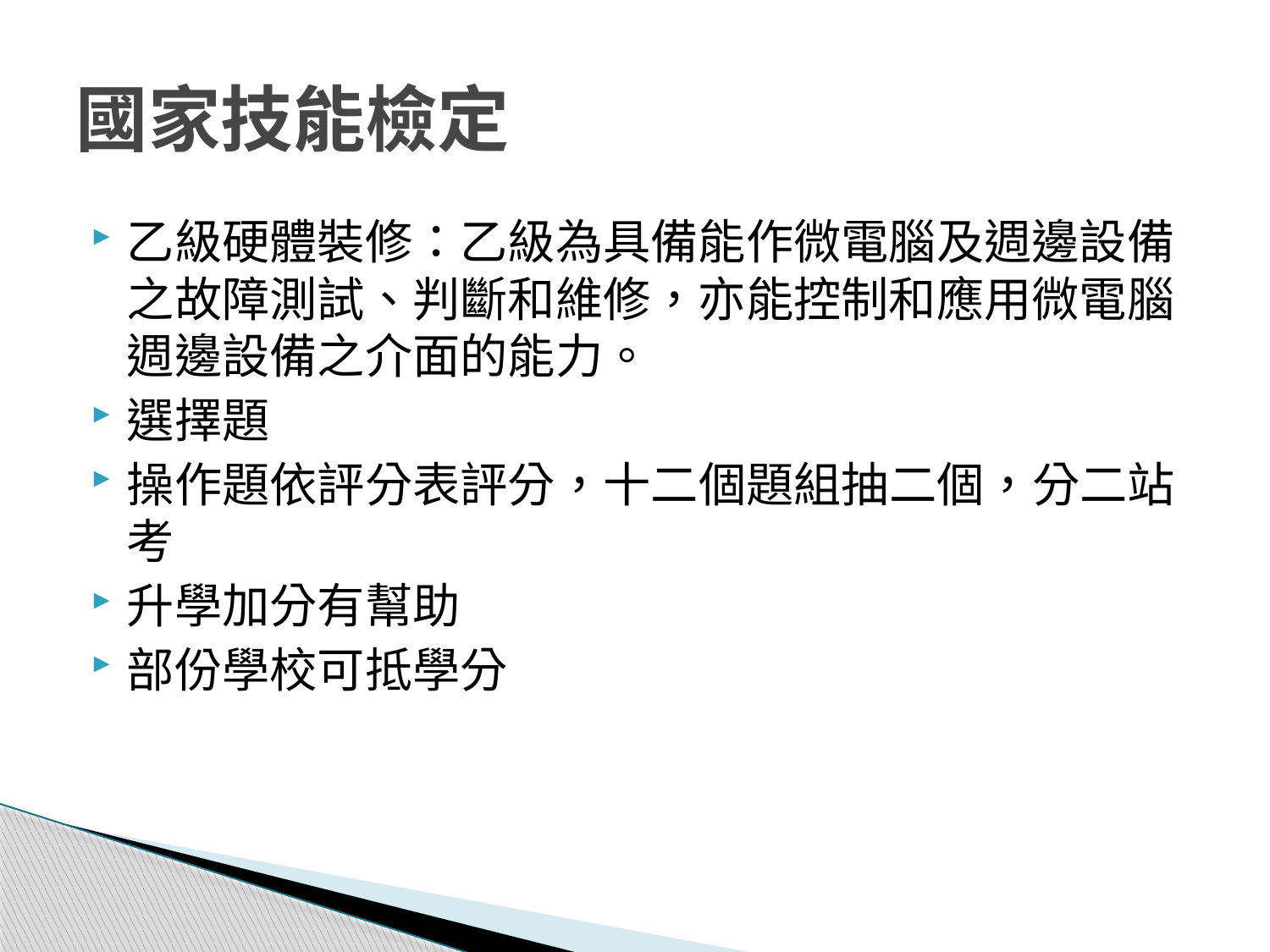

# 國家技能檢定
乙級硬體裝修：乙級為具備能作微電腦及週邊設備之故障測試、判斷和維修，亦能控制和應用微電腦週邊設備之介面的能力。
選擇題
操作題依評分表評分，十二個題組抽二個，分二站考
升學加分有幫助
部份學校可抵學分